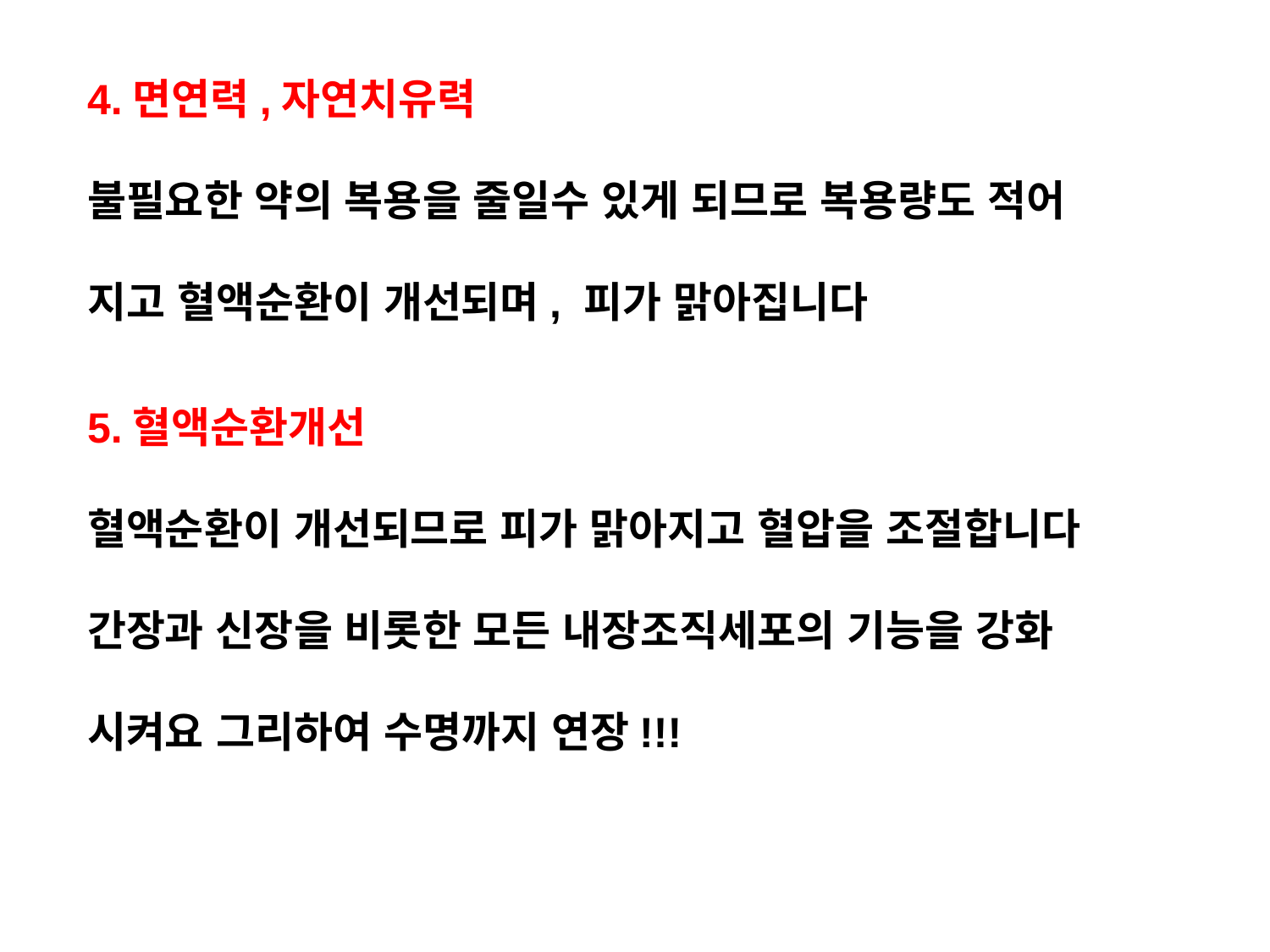

4.면연력,자연치유력

불필요한 약의 복용을 줄일수 있게 되므로 복용량도 적어

지고 혈액순환이 개선되며, 피가 맑아집니다

5.혈액순환개선

혈액순환이 개선되므로 피가 맑아지고 혈압을 조절합니다

간장과 신장을 비롯한 모든 내장조직세포의 기능을 강화

시켜요 그리하여 수명까지 연장!!!